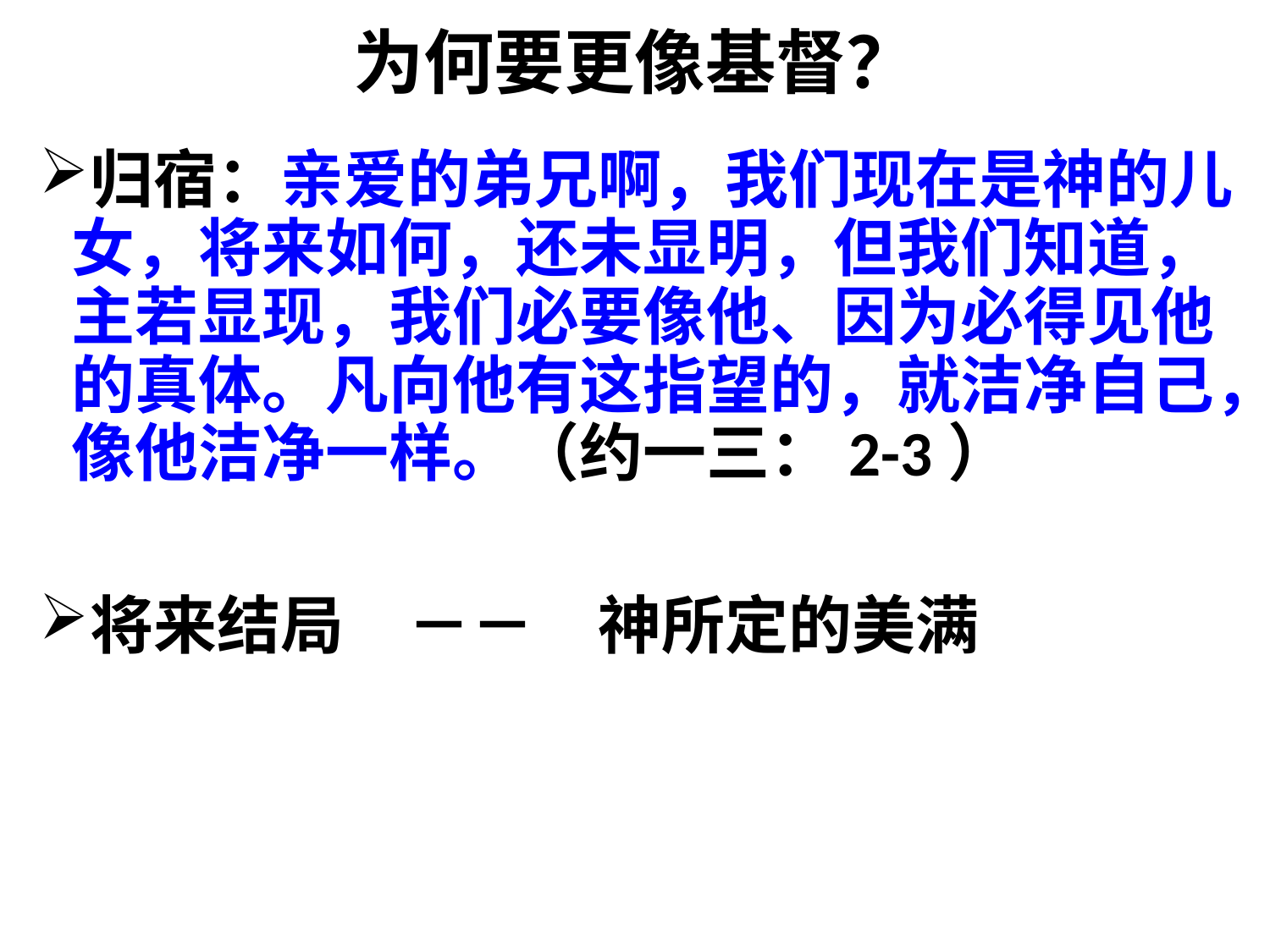

# 为何要更像基督？
归宿：亲爱的弟兄啊，我们现在是神的儿女，将来如何，还未显明，但我们知道，主若显现，我们必要像他、因为必得见他的真体。凡向他有这指望的，就洁净自己，像他洁净一样。（约一三：2-3）

将来结局　－－　神所定的美满